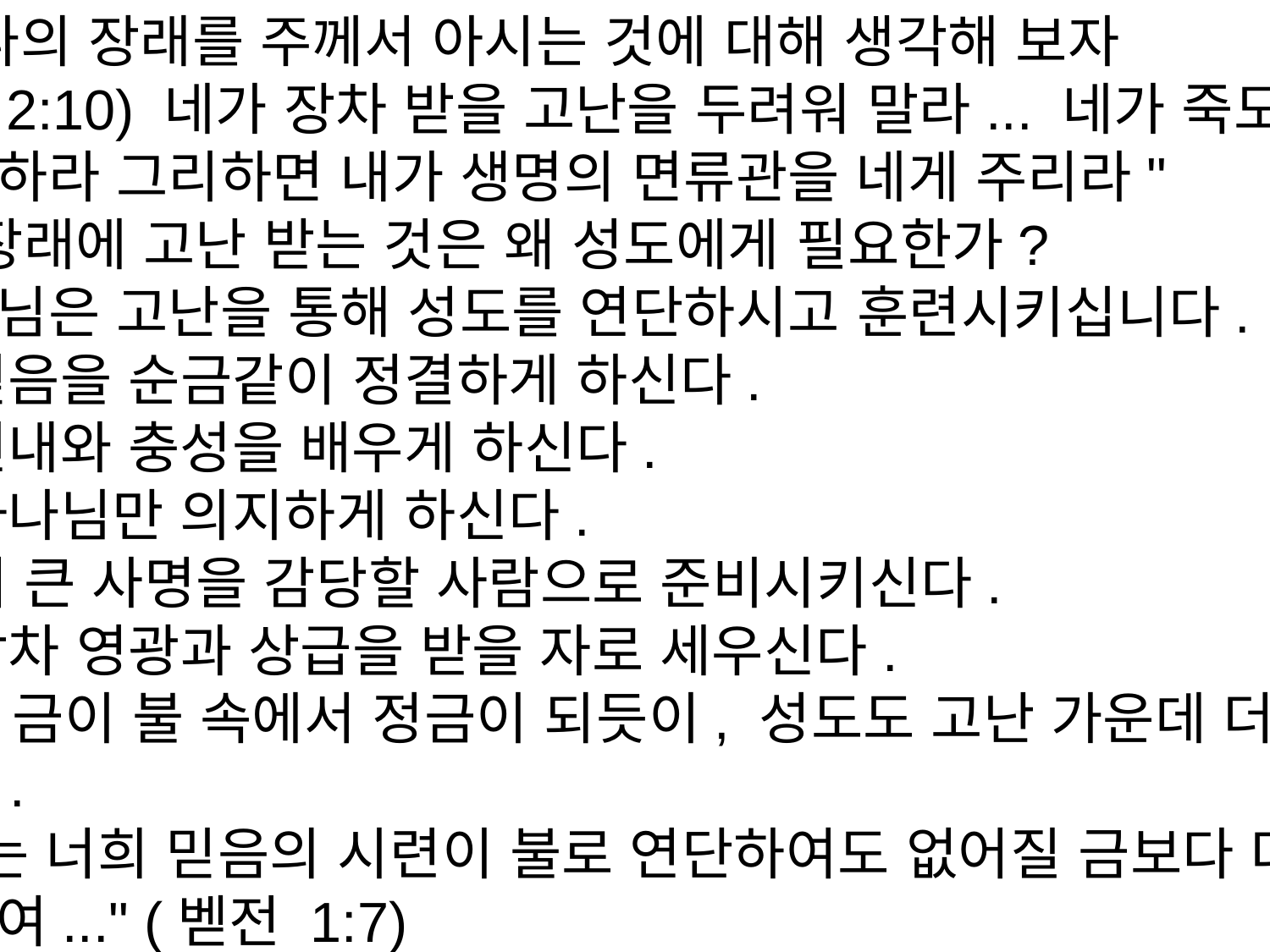

3. 나의 장래를 주께서 아시는 것에 대해 생각해 보자
(계 2:10) 네가 장차 받을 고난을 두려워 말라... 네가 죽도록 충성하라 그리하면 내가 생명의 면류관을 네게 주리라"
1) 장래에 고난 받는 것은 왜 성도에게 필요한가?
하나님은 고난을 통해 성도를 연단하시고 훈련시키십니다.
☛믿음을 순금같이 정결하게 하신다.
☛인내와 충성을 배우게 하신다.
☛하나님만 의지하게 하신다.
☛더 큰 사명을 감당할 사람으로 준비시키신다.
☛장차 영광과 상급을 받을 자로 세우신다.
마치 금이 불 속에서 정금이 되듯이, 성도도 고난 가운데 더욱 성숙.
"이는 너희 믿음의 시련이 불로 연단하여도 없어질 금보다 더 귀하여..." (벧전 1:7)